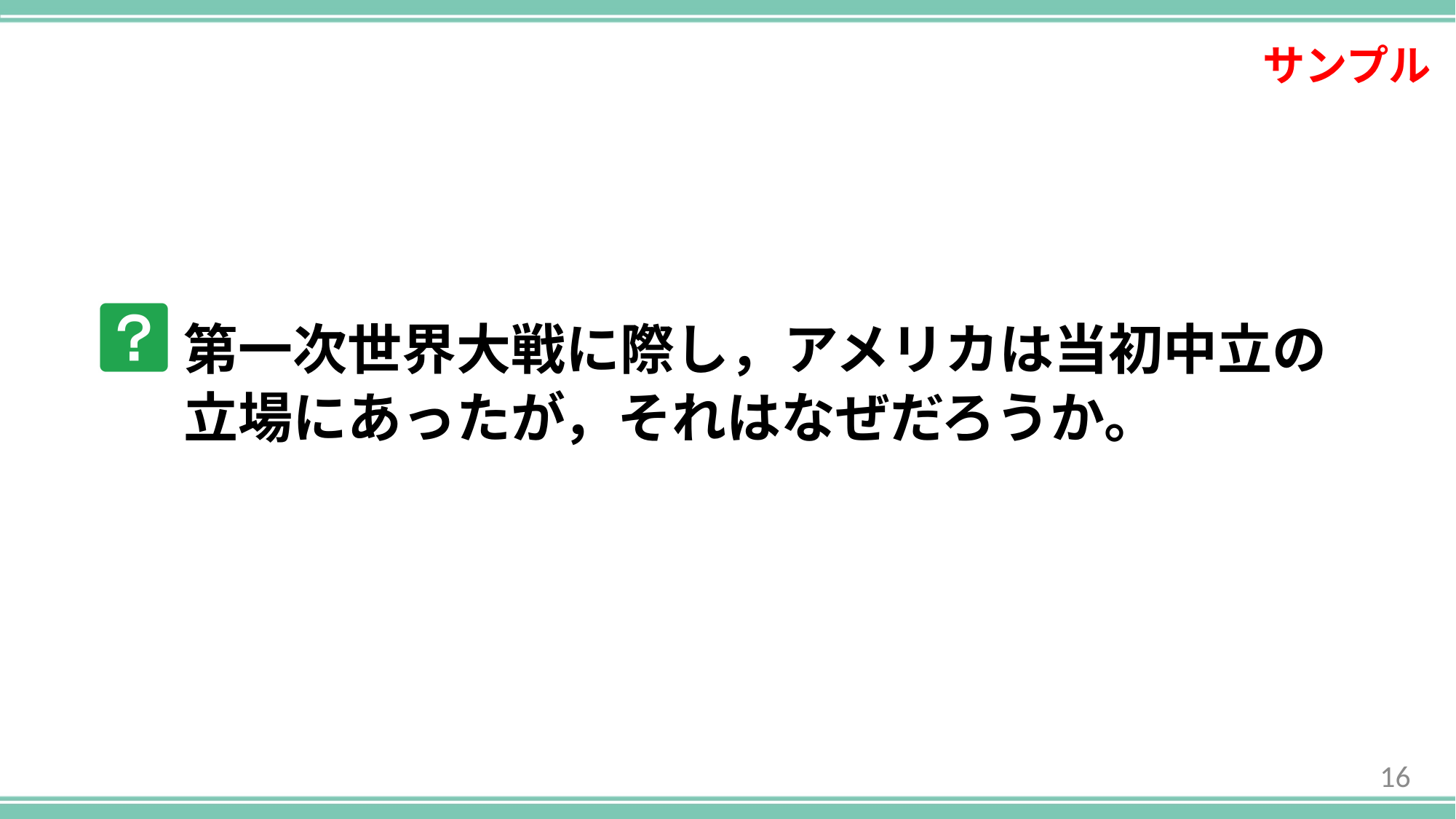

サンプル

第一次世界大戦に際し，アメリカは当初中立の立場にあったが，それはなぜだろうか。